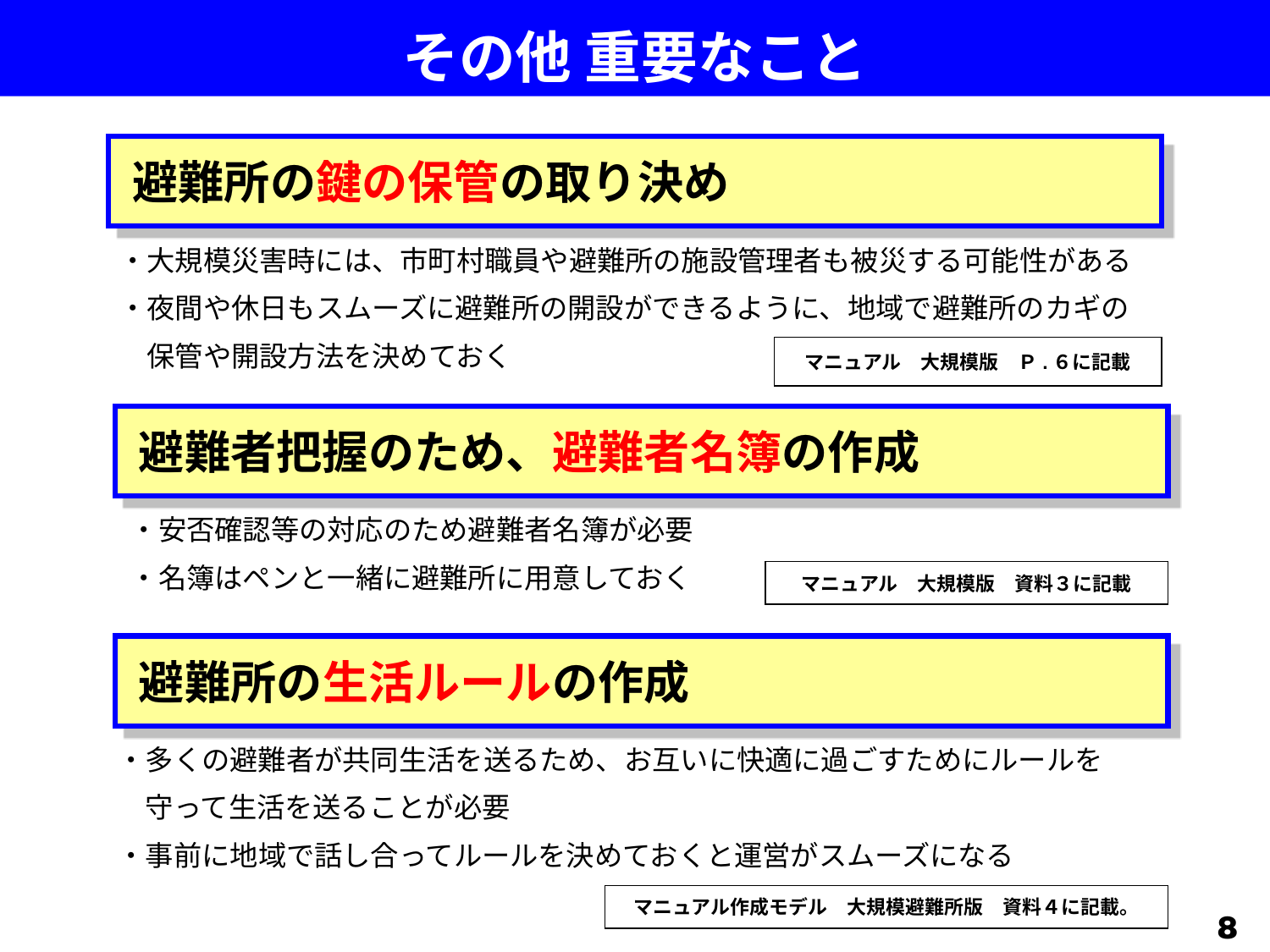

その他 重要なこと
避難所の鍵の保管の取り決め
・大規模災害時には、市町村職員や避難所の施設管理者も被災する可能性がある
・夜間や休日もスムーズに避難所の開設ができるように、地域で避難所のカギの
　保管や開設方法を決めておく

マニュアル　大規模版　Ｐ.６に記載
避難者把握のため、避難者名簿の作成
・安否確認等の対応のため避難者名簿が必要
・名簿はペンと一緒に避難所に用意しておく
マニュアル　大規模版　資料３に記載
避難所の生活ルールの作成
・多くの避難者が共同生活を送るため、お互いに快適に過ごすためにルールを
　守って生活を送ることが必要
・事前に地域で話し合ってルールを決めておくと運営がスムーズになる
マニュアル作成モデル　大規模避難所版　資料４に記載。
8